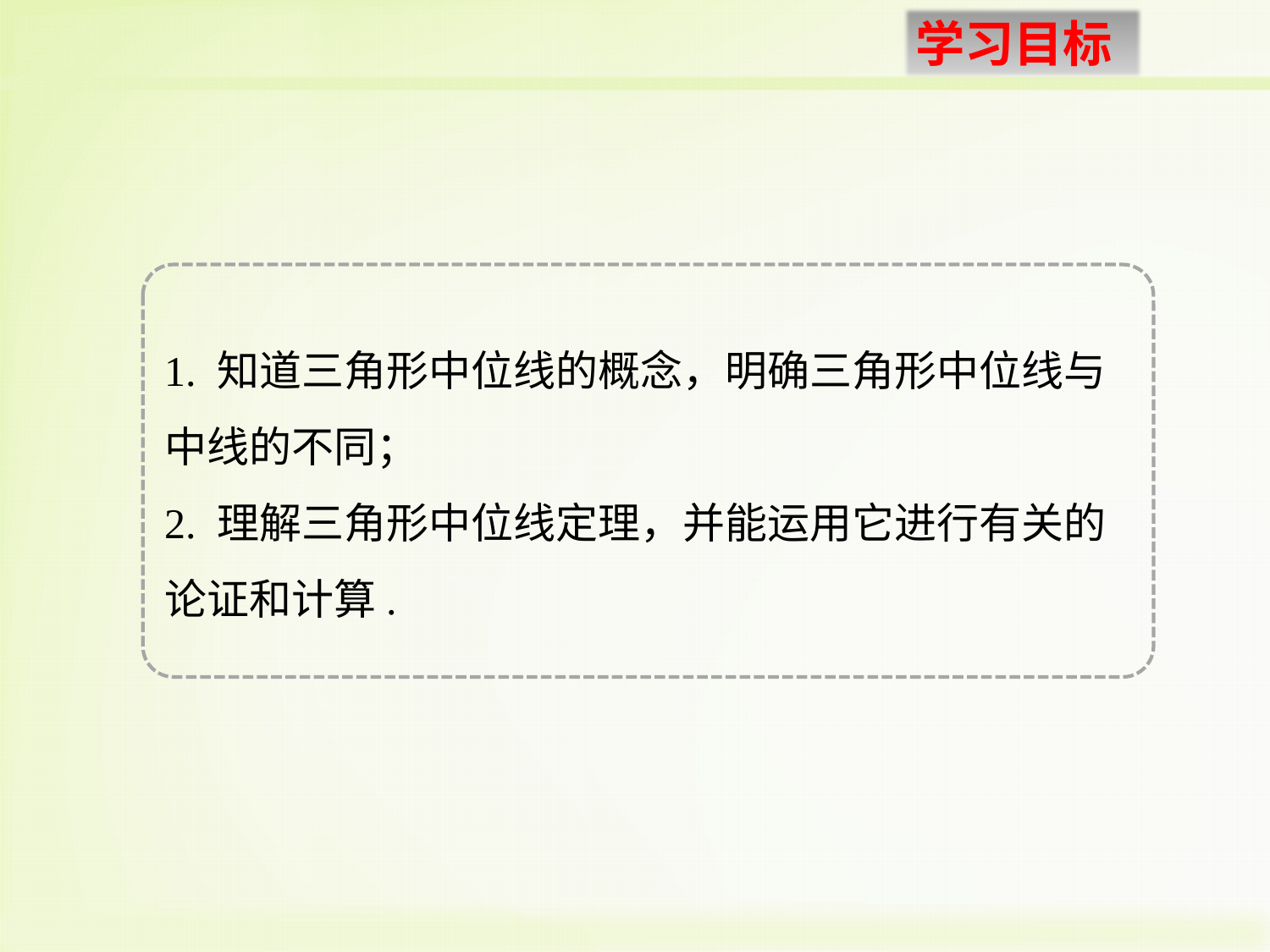

1. 知道三角形中位线的概念，明确三角形中位线与中线的不同；
2. 理解三角形中位线定理，并能运用它进行有关的论证和计算.